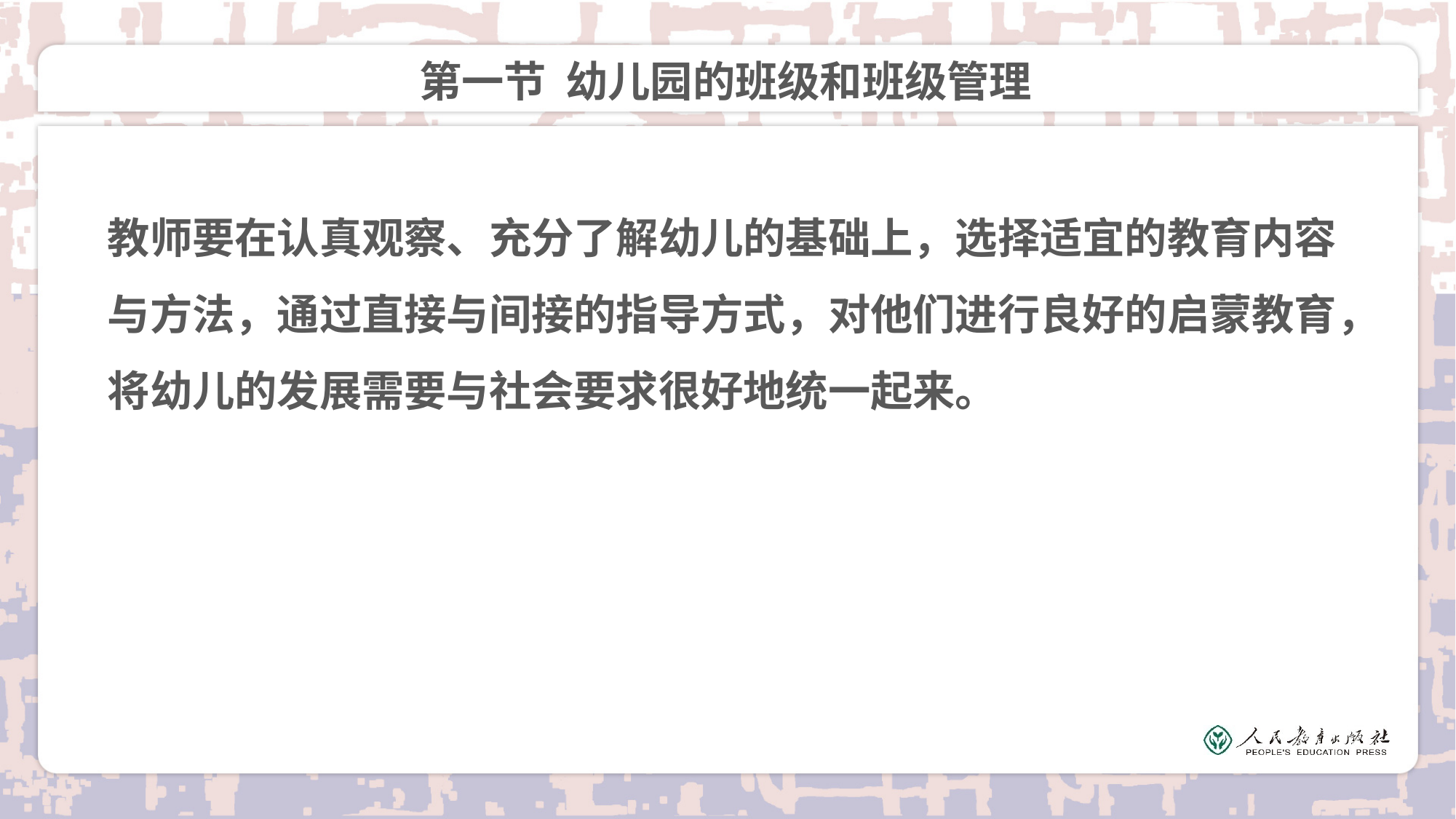

# 第一节  幼儿园的班级和班级管理
教师要在认真观察、充分了解幼儿的基础上，选择适宜的教育内容与方法，通过直接与间接的指导方式，对他们进行良好的启蒙教育，将幼儿的发展需要与社会要求很好地统一起来。